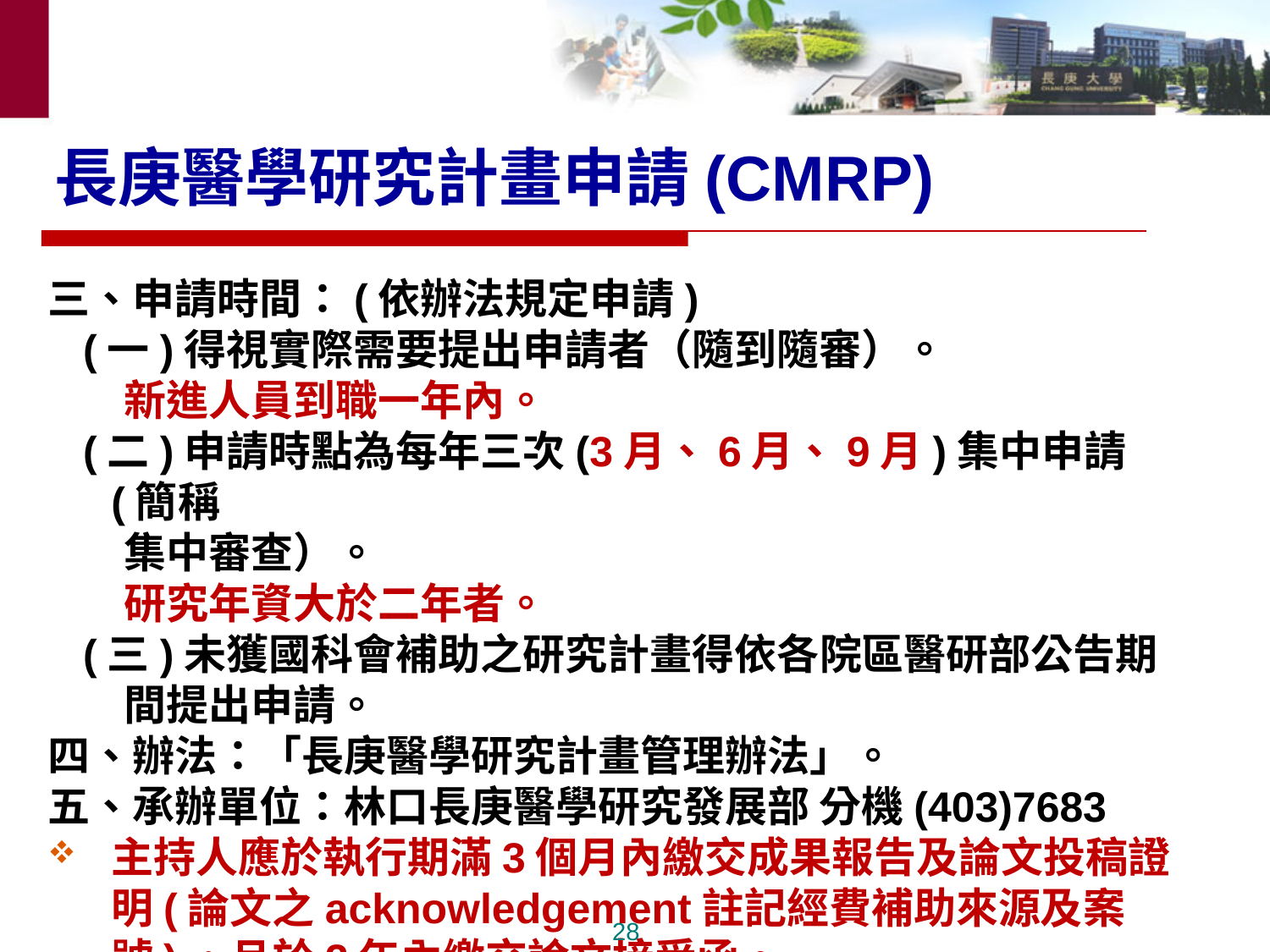

# 長庚醫學研究計畫申請(CMRP)
三、申請時間：(依辦法規定申請)
   (一)得視實際需要提出申請者（隨到隨審）。
       新進人員到職一年內。
   (二)申請時點為每年三次(3月、6月、9月)集中申請(簡稱
       集中審查）。
       研究年資大於二年者。
   (三)未獲國科會補助之研究計畫得依各院區醫研部公告期
       間提出申請。
四、辦法：「長庚醫學研究計畫管理辦法」。
五、承辦單位：林口長庚醫學研究發展部 分機(403)7683
主持人應於執行期滿3個月內繳交成果報告及論文投稿證明(論文之acknowledgement註記經費補助來源及案號)，且於2年內繳交論文接受函。
28